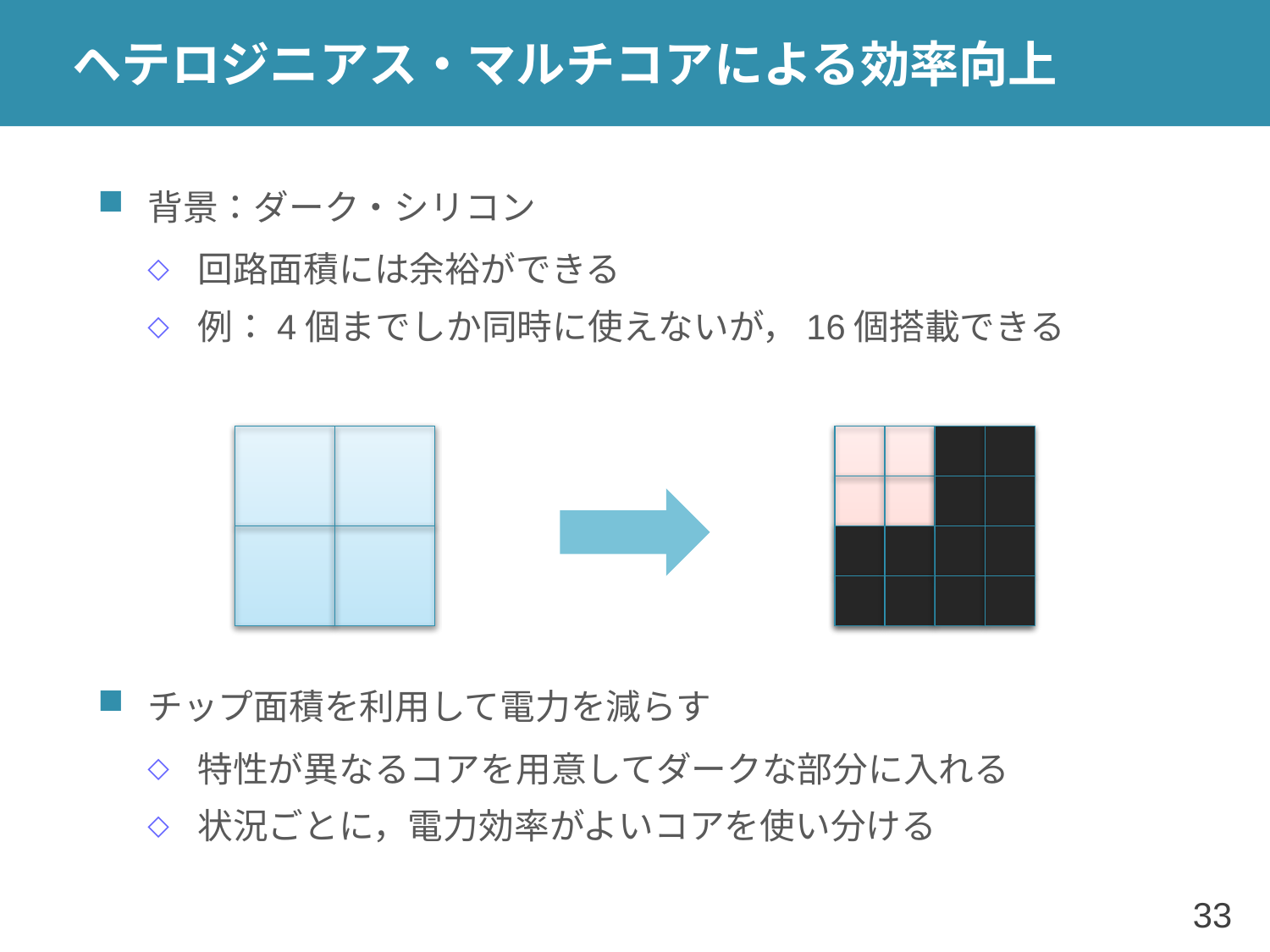

# ヘテロジニアス・マルチコアによる効率向上
背景：ダーク・シリコン
回路面積には余裕ができる
例：4個までしか同時に使えないが，16個搭載できる

チップ面積を利用して電力を減らす
特性が異なるコアを用意してダークな部分に入れる
状況ごとに，電力効率がよいコアを使い分ける